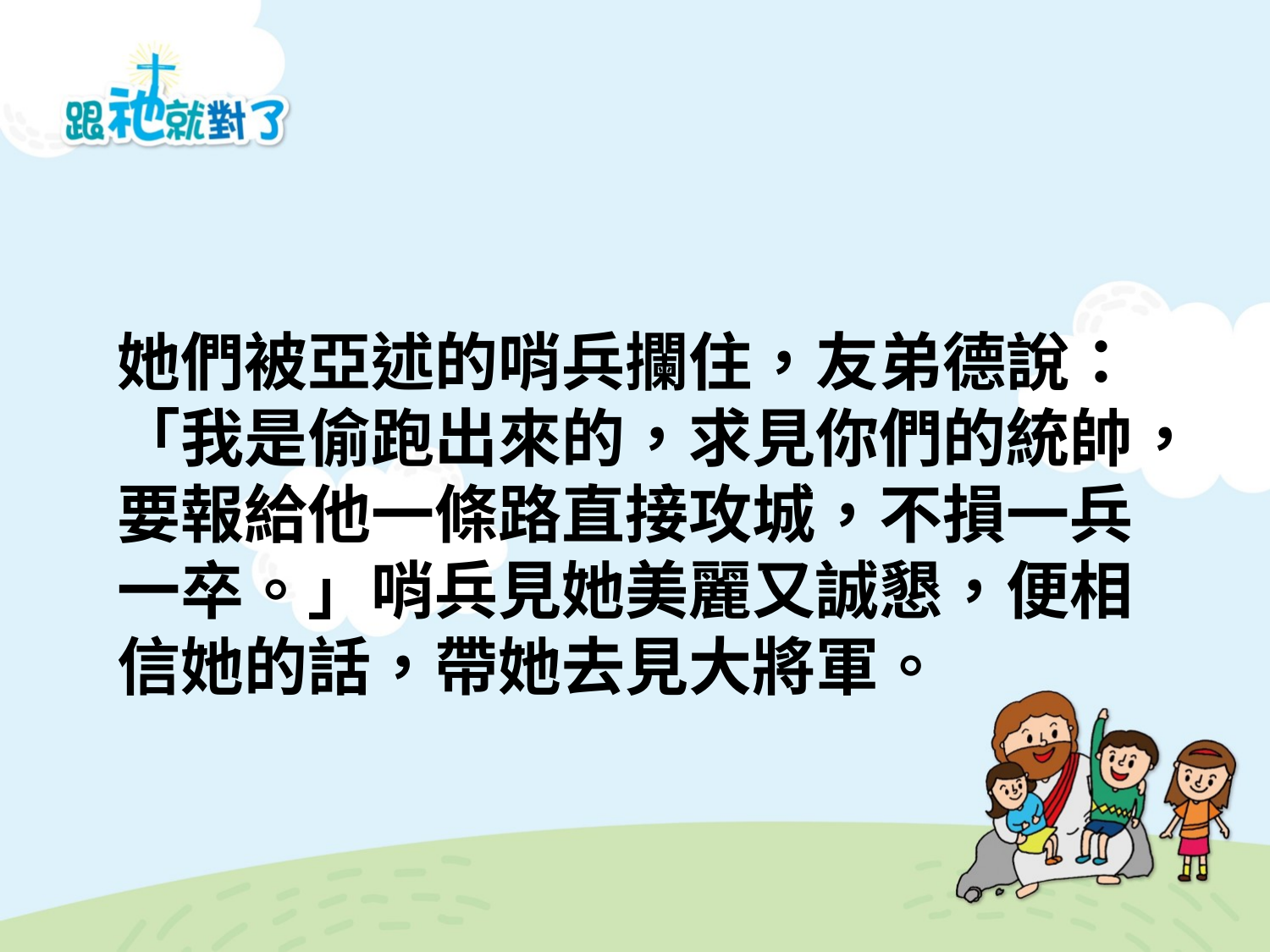

她們被亞述的哨兵攔住，友弟德說：「我是偷跑出來的，求見你們的統帥，要報給他一條路直接攻城，不損一兵一卒。」哨兵見她美麗又誠懇，便相信她的話，帶她去見大將軍。